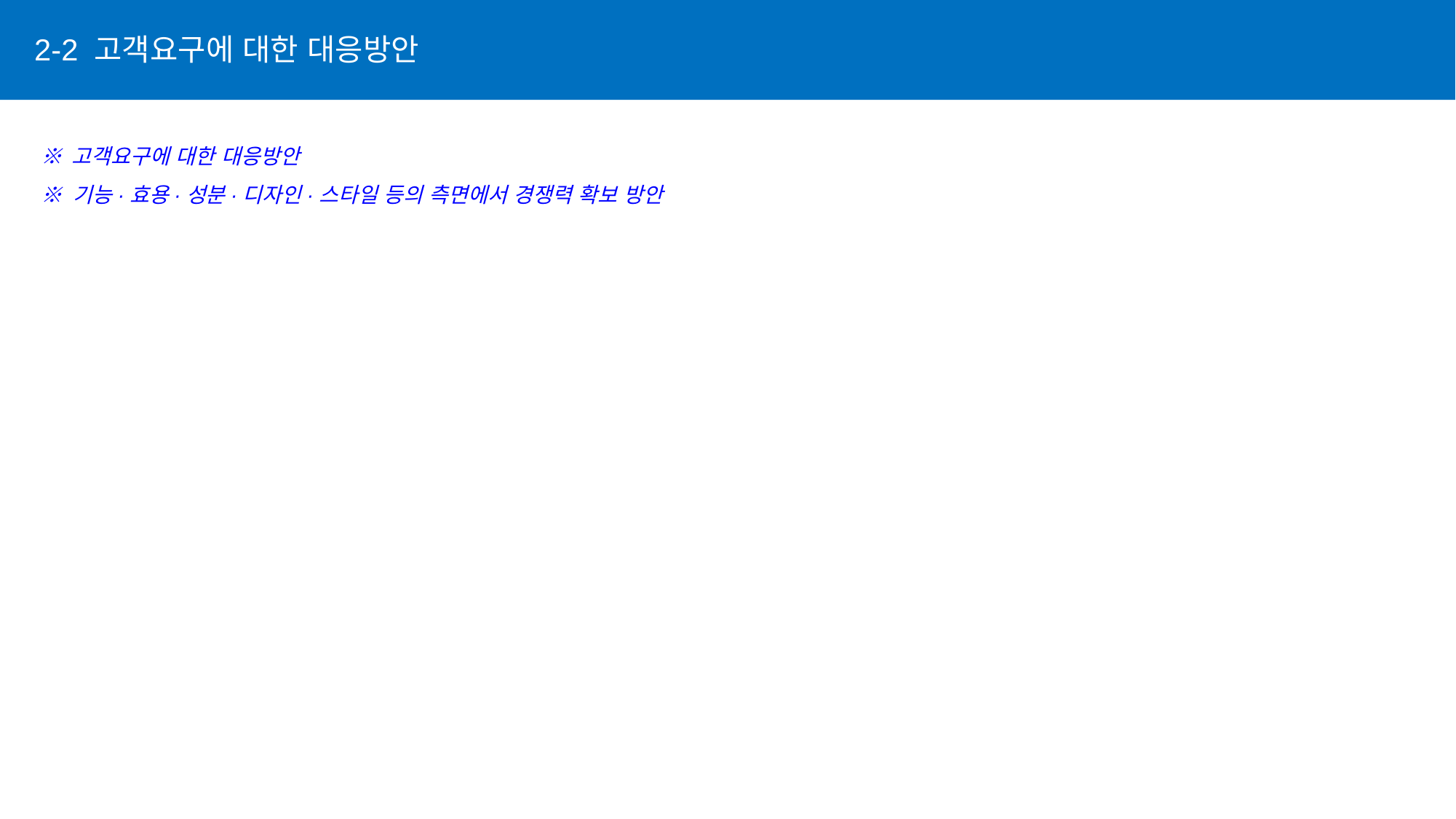

2-2 고객요구에 대한 대응방안
※ 고객요구에 대한 대응방안
※ 기능·효용·성분·디자인·스타일 등의 측면에서 경쟁력 확보 방안